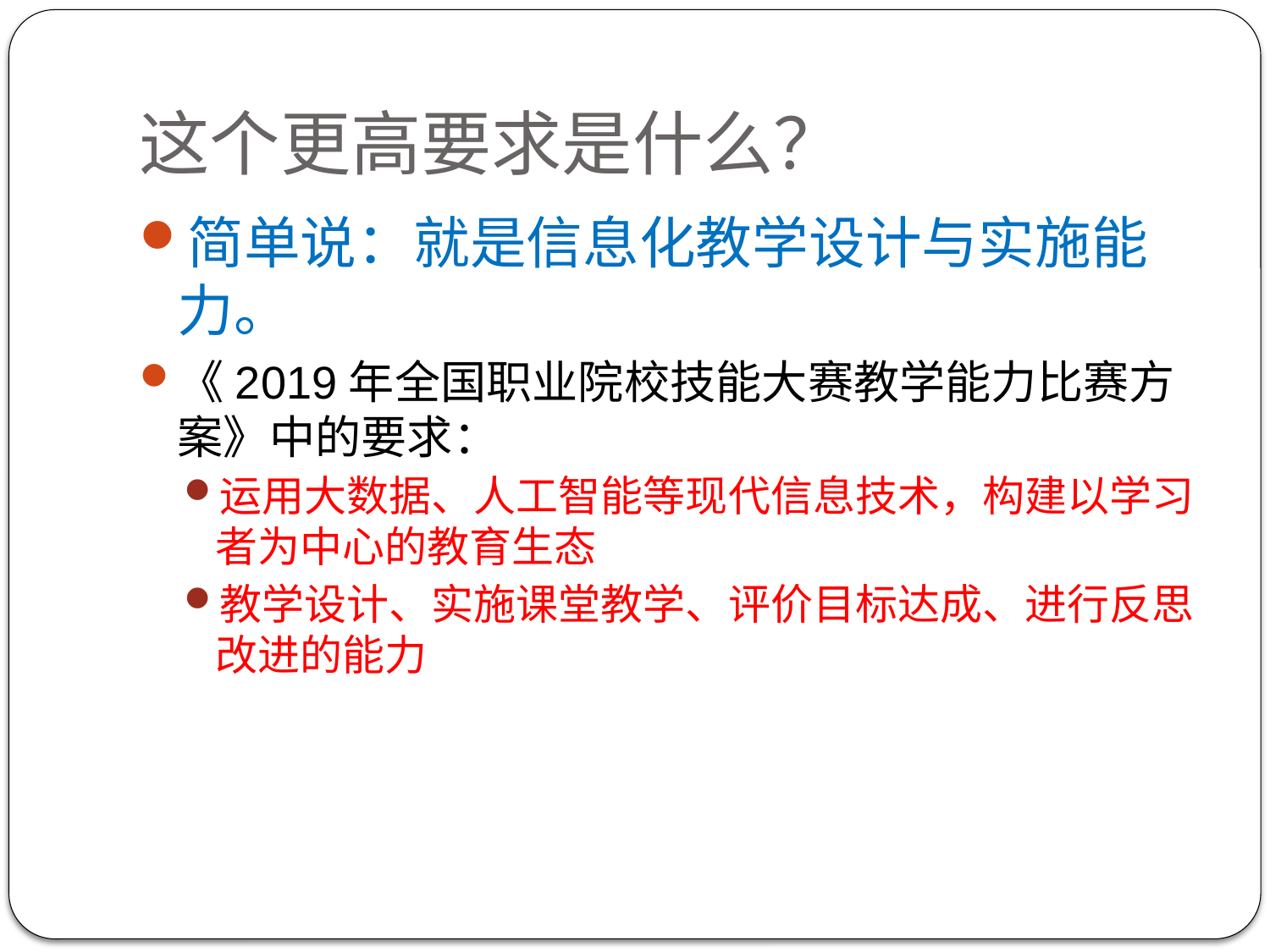

# 这个更高要求是什么？
简单说：就是信息化教学设计与实施能力。
《2019年全国职业院校技能大赛教学能力比赛方案》中的要求：
运用大数据、人工智能等现代信息技术，构建以学习者为中心的教育生态
教学设计、实施课堂教学、评价目标达成、进行反思改进的能力